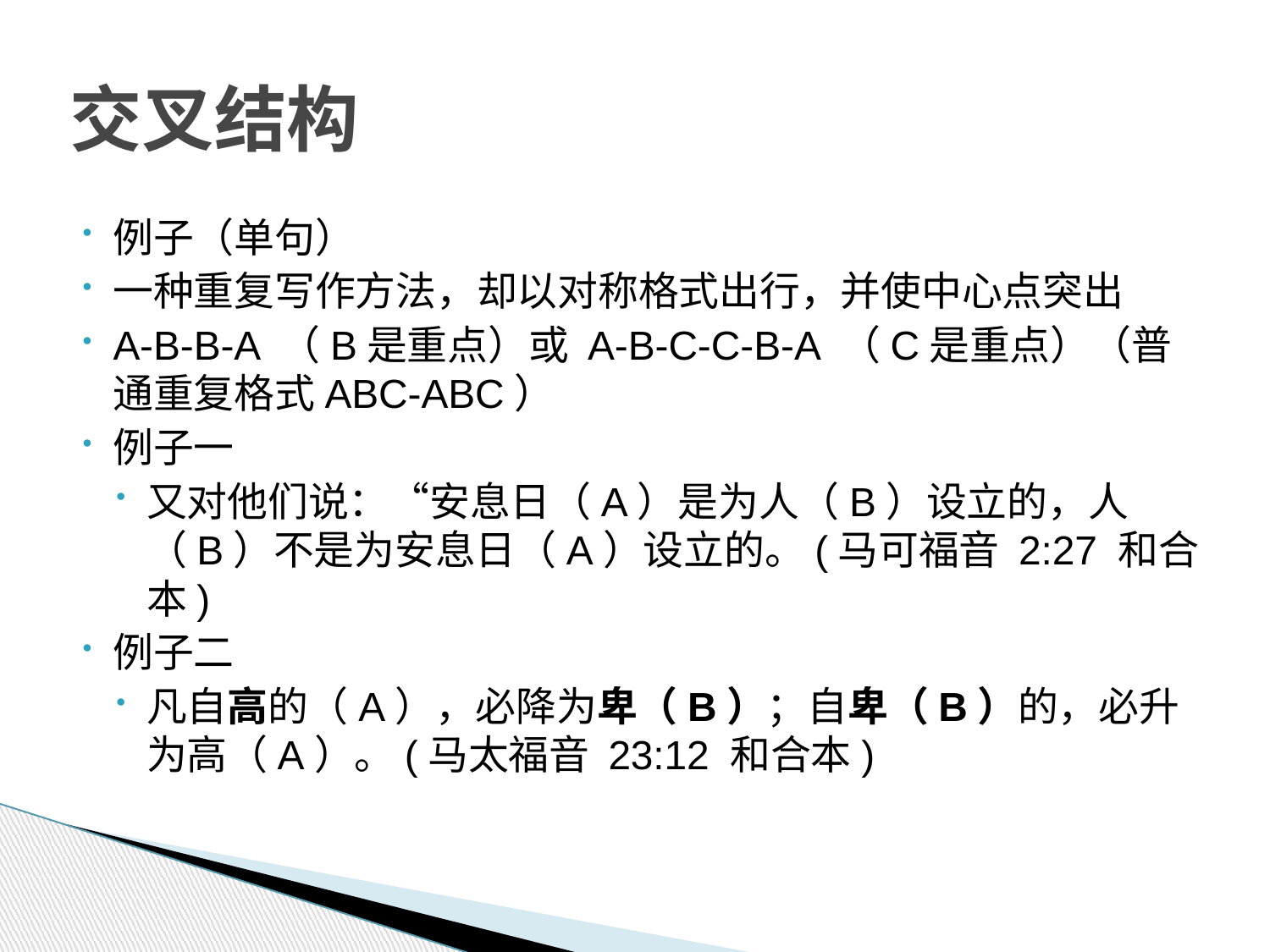

# 交叉结构
例子（单句）
一种重复写作方法，却以对称格式出行，并使中心点突出
A-B-B-A （B是重点）或 A-B-C-C-B-A （C是重点）（普通重复格式ABC-ABC）
例子一
又对他们说：“安息日（A）是为人（B）设立的，人（B）不是为安息日（A）设立的。(马可福音 2:27 和合本)
例子二
凡自高的（A），必降为卑（B）；自卑（B）的，必升为高（A）。(马太福音 23:12 和合本)